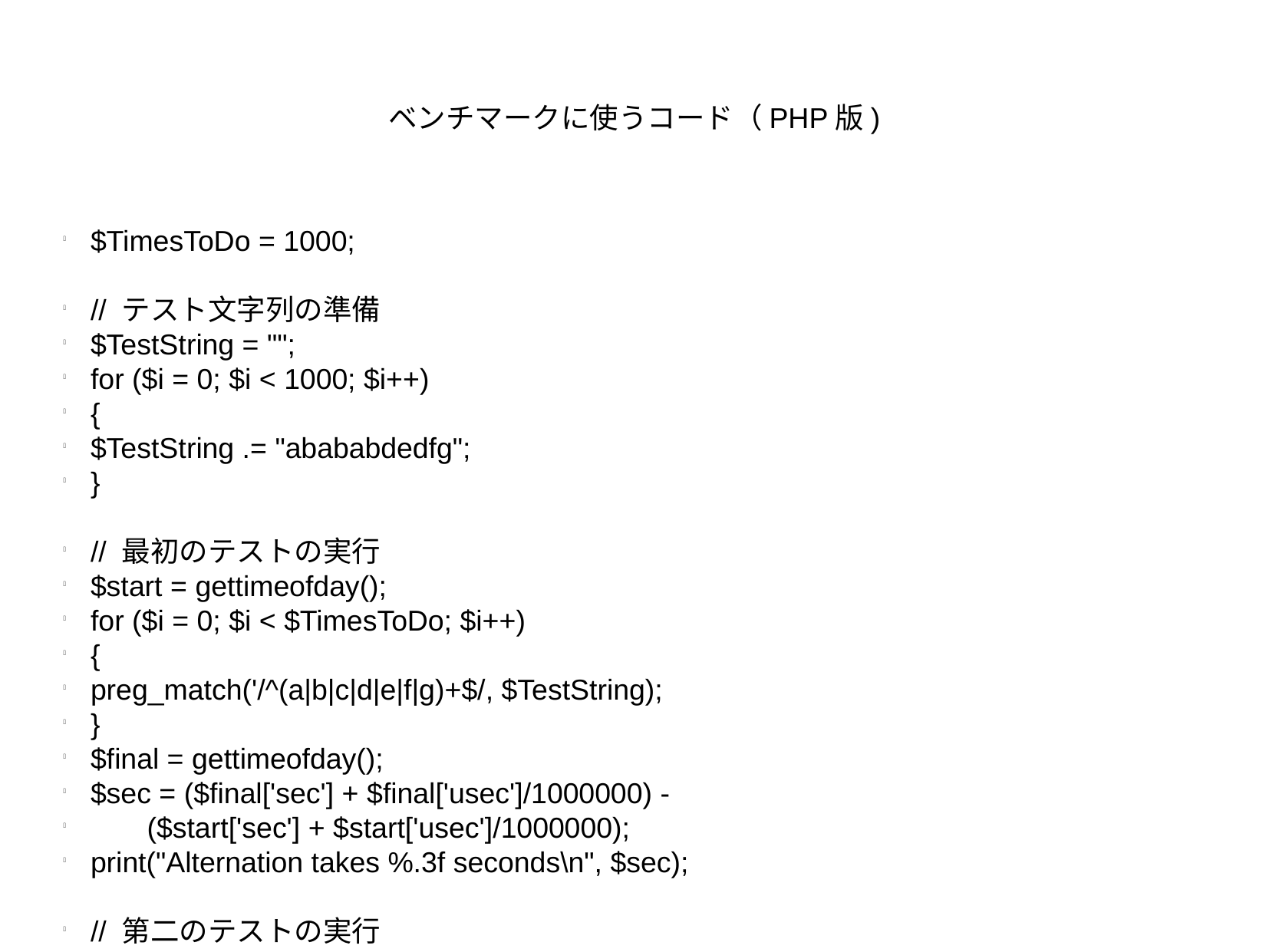

ベンチマークに使うコード（PHP版)
$TimesToDo = 1000;

// テスト文字列の準備
$TestString = "";
for ($i = 0; $i < 1000; $i++)
{
$TestString .= "abababdedfg";
}

// 最初のテストの実行
$start = gettimeofday();
for ($i = 0; $i < $TimesToDo; $i++)
{
preg_match('/^(a|b|c|d|e|f|g)+$/, $TestString);
}
$final = gettimeofday();
$sec = ($final['sec'] + $final['usec']/1000000) -
       ($start['sec'] + $start['usec']/1000000);
print("Alternation takes %.3f seconds\n", $sec);

// 第二のテストの実行
$start = gettimeofday();
for ($i = 0; $i < $TimesToDo; $i++)
{
preg_match('/^[a-g]+$/, $TestString);
}
$final = gettimeofday();
$sec = ($final['sec'] + $final['usec']/1000000) -
       ($start['sec'] + $start['usec']/1000000);
print("Character class takes %.3f seconds\n", $sec);